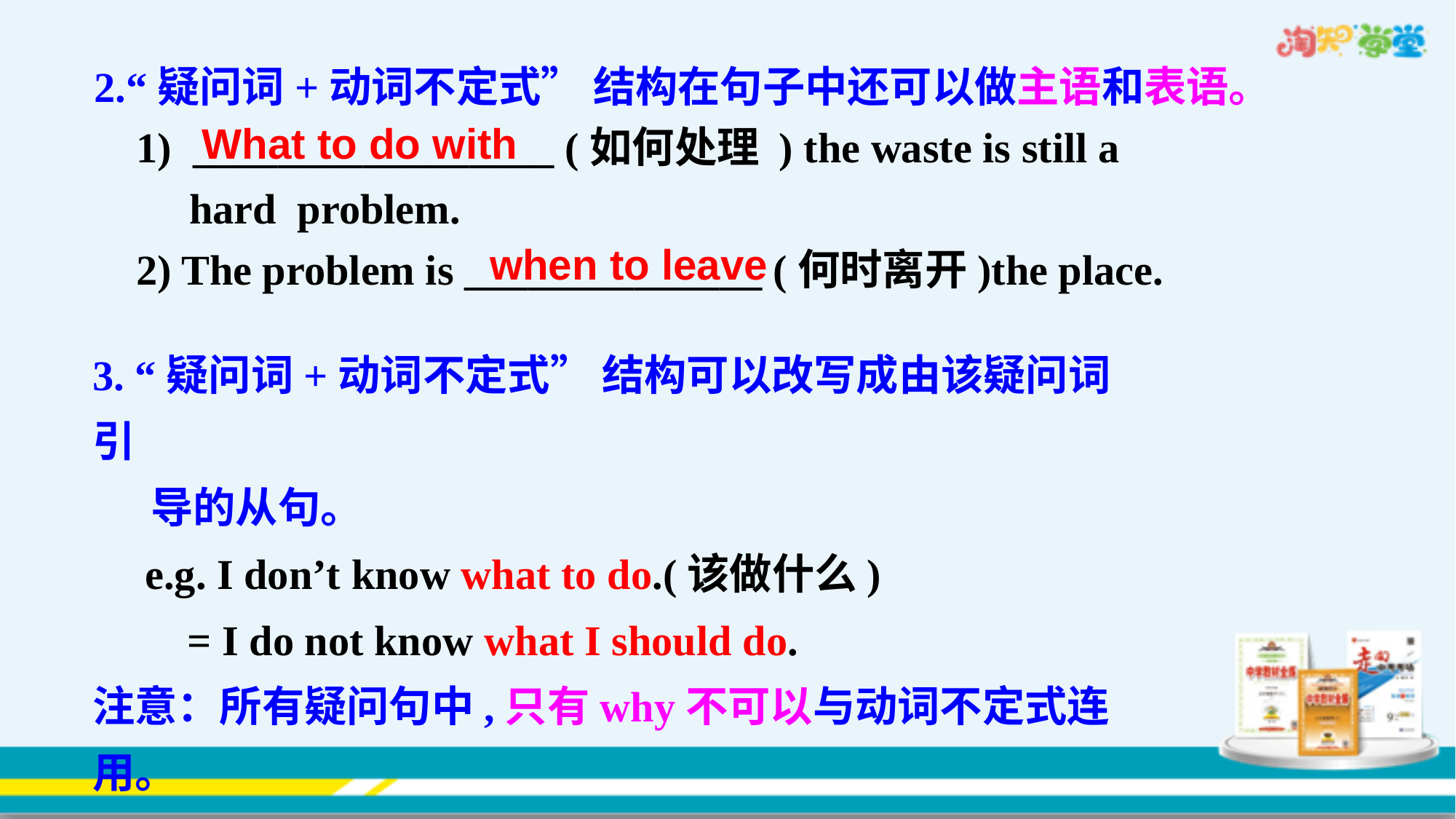

2.“疑问词+动词不定式” 结构在句子中还可以做主语和表语。
    1)  _________________ (如何处理 ) the waste is still a
         hard  problem.
    2) The problem is ______________ (何时离开)the place.

What to do with
when to leave
3. “疑问词+动词不定式” 结构可以改写成由该疑问词引
     导的从句。
     e.g. I don’t know what to do.(该做什么)
         = I do not know what I should do.
注意：所有疑问句中,只有why不可以与动词不定式连用。